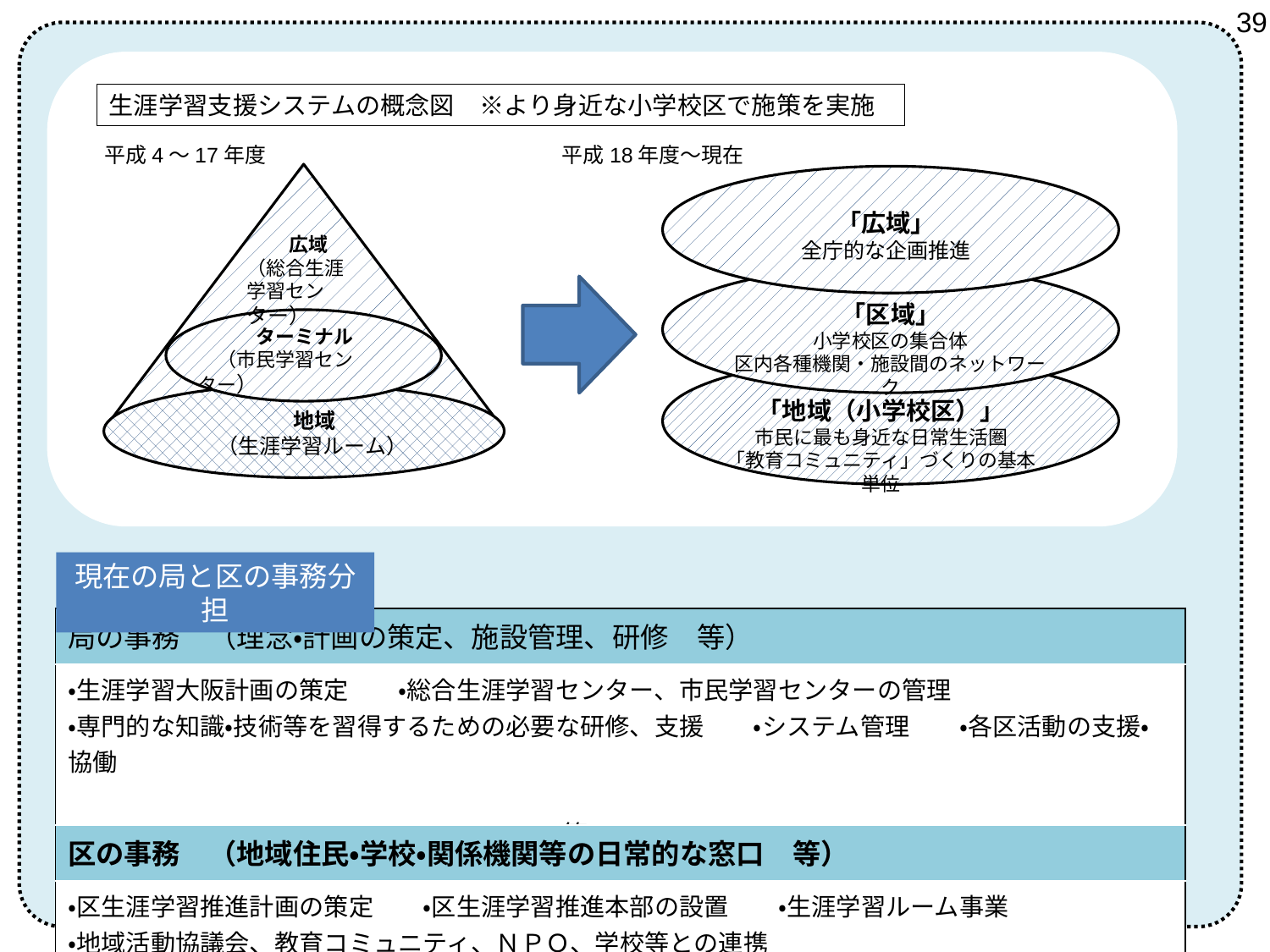

39

生涯学習支援システムの概念図　※より身近な小学校区で施策を実施
平成18年度～現在
平成4～17年度

「広域」
全庁的な企画推進
広域
（総合生涯
学習センター）

「区域」
小学校区の集合体
区内各種機関・施設間のネットワーク

ターミナル
　（市民学習センター）

「地域（小学校区）」
市民に最も身近な日常生活圏
「教育コミュニティ」づくりの基本単位
地域
（生涯学習ルーム）
現在の局と区の事務分担
| 局の事務　（理念・計画の策定、施設管理、研修　等） |
| --- |
| ・生涯学習大阪計画の策定　　・総合生涯学習センター、市民学習センターの管理 ・専門的な知識・技術等を習得するための必要な研修、支援　　・システム管理　　・各区活動の支援・協働 　　　　　　　　　　　　　　　　　　　　　　　　　　　　　　　　　　　　　　　　　　　　　　　　　　　　　　　　　　　　　　　　等 |
| 区の事務　（地域住民・学校・関係機関等の日常的な窓口　等） |
| ・区生涯学習推進計画の策定　　・区生涯学習推進本部の設置　　・生涯学習ルーム事業 ・地域活動協議会、教育コミュニティ、ＮＰＯ、学校等との連携　　　　　　　　　　　　　　　　等 |